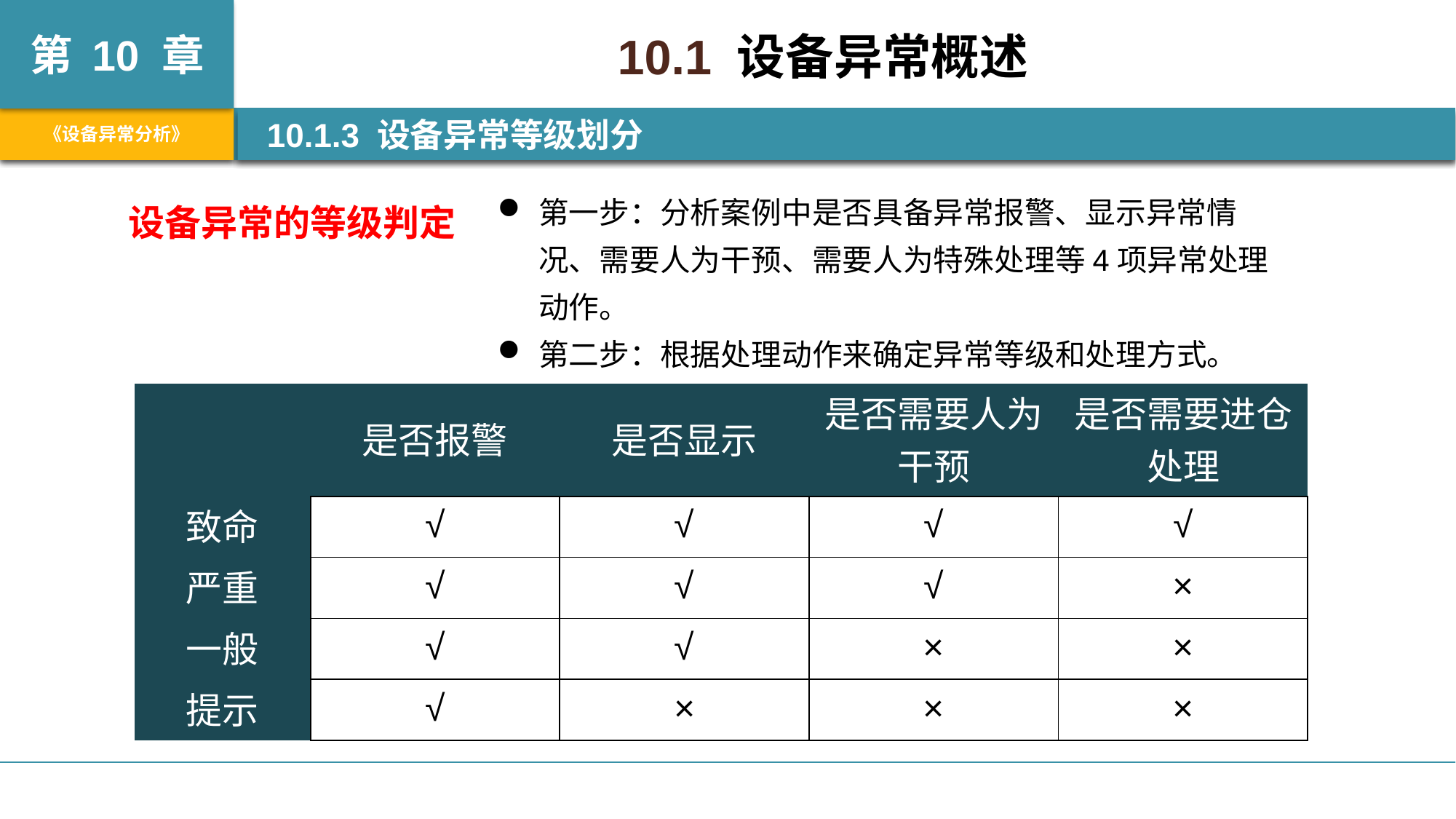

10.1 设备异常概述
  10.1.3 设备异常等级划分
第一步：分析案例中是否具备异常报警、显示异常情况、需要人为干预、需要人为特殊处理等4项异常处理动作。
第二步：根据处理动作来确定异常等级和处理方式。
设备异常的等级判定
|  | 是否报警 | 是否显示 | 是否需要人为干预 | 是否需要进仓处理 |
| --- | --- | --- | --- | --- |
| 致命 | √ | √ | √ | √ |
| 严重 | √ | √ | √ | × |
| 一般 | √ | √ | × | × |
| 提示 | √ | × | × | × |